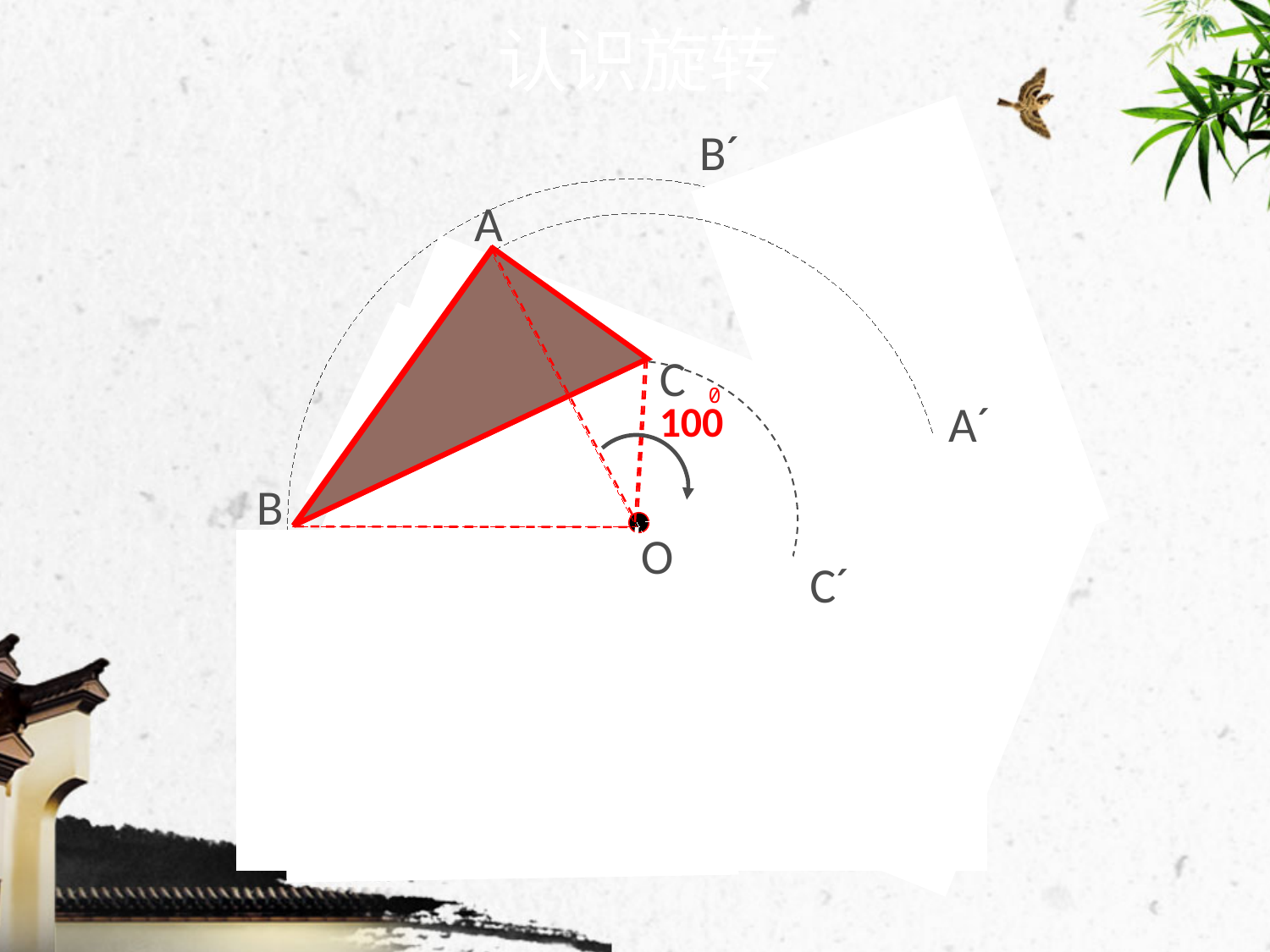

认识旋转
#
B´

A

C

 0
100
A´

B

O

C´